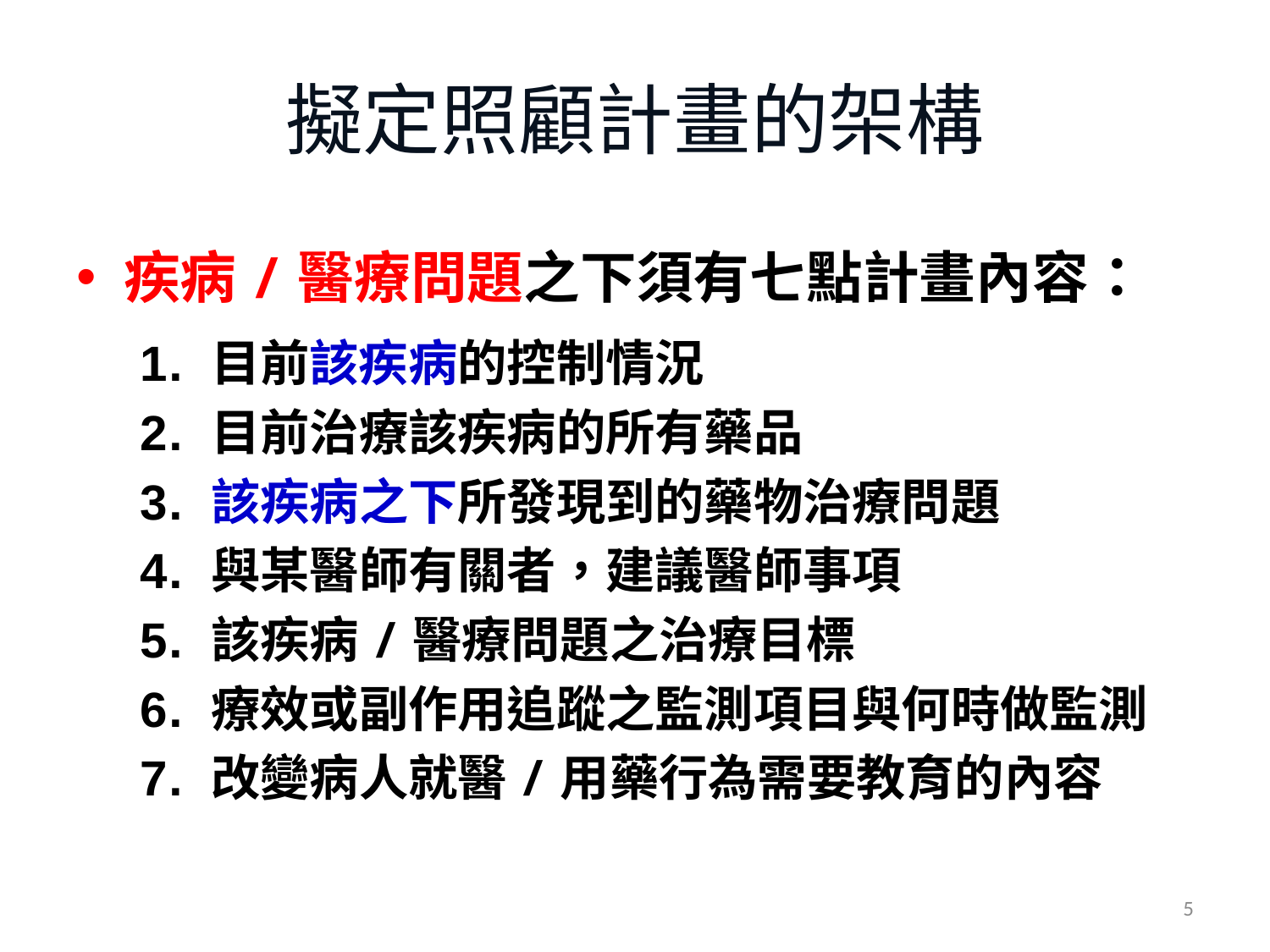

# 擬定照顧計畫的架構
疾病/醫療問題之下須有七點計畫內容：
目前該疾病的控制情況
目前治療該疾病的所有藥品
該疾病之下所發現到的藥物治療問題
與某醫師有關者，建議醫師事項
該疾病/醫療問題之治療目標
療效或副作用追蹤之監測項目與何時做監測
改變病人就醫/用藥行為需要教育的內容
5